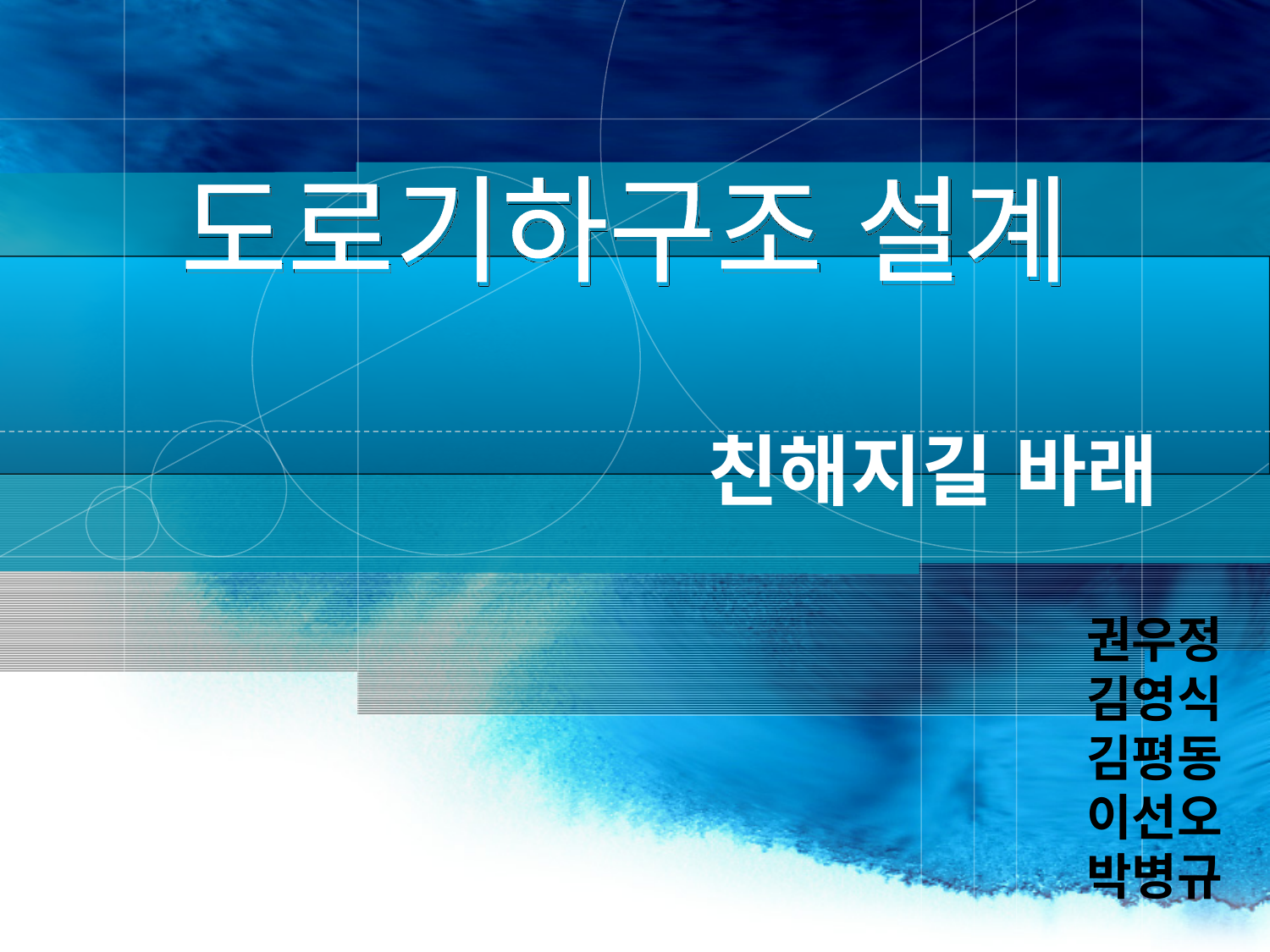

도로기하구조 설계
친해지길 바래

권우정
김영식
김평동
이선오
박병규